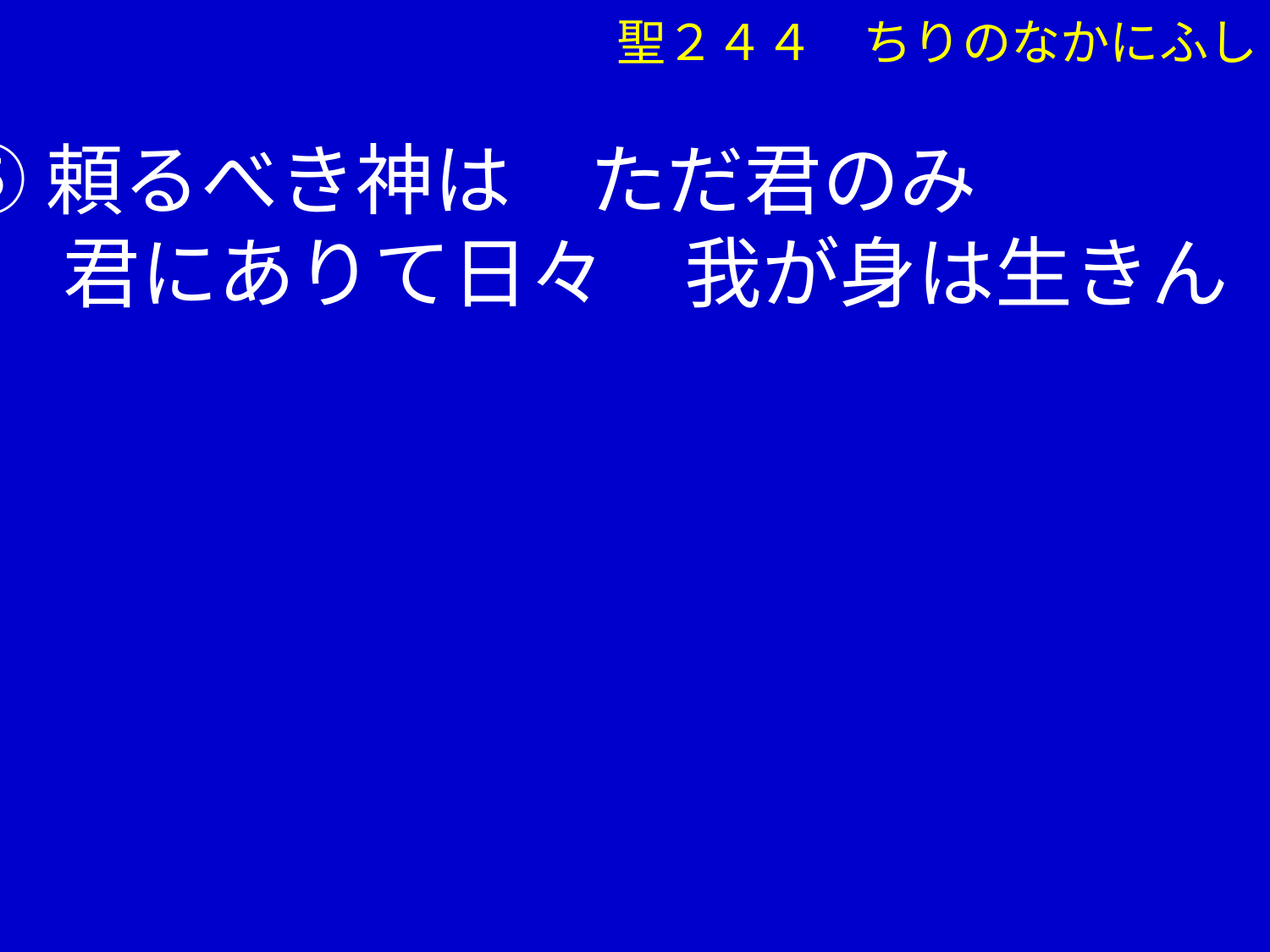

聖２４４　ちりのなかにふし
 ⑤頼るべき神は　ただ君のみ
  　君にありて日々　我が身は生きん